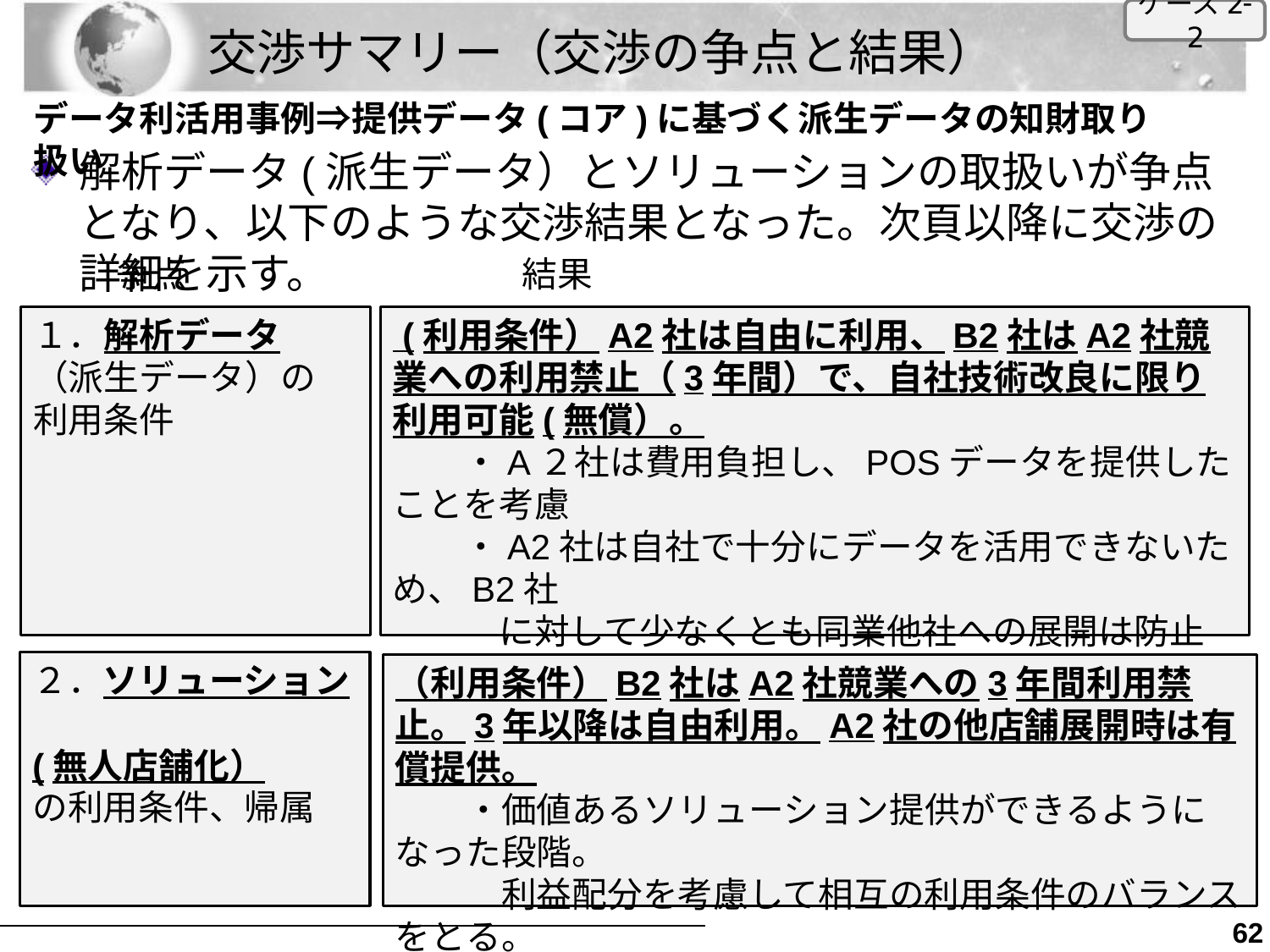

ケース2-2
# 交渉サマリー（交渉の争点と結果）
データ利活用事例⇒提供データ(コア)に基づく派生データの知財取り扱い
解析データ(派生データ）とソリューションの取扱いが争点となり、以下のような交渉結果となった。次頁以降に交渉の詳細を示す。
争点
結果
１．解析データ
（派生データ）の
利用条件
 (利用条件）A2社は自由に利用、B2社はA2社競業への利用禁止（3年間）で、自社技術改良に限り利用可能(無償）。
　　・A２社は費用負担し、POSデータを提供したことを考慮
　　・A2社は自社で十分にデータを活用できないため、B2社　
　　　に対して少なくとも同業他社への展開は防止したい。
　　・オプションとして、B2社は対価支払えば他社展開自由

２．ソリューション
(無人店舗化）
の利用条件、帰属
（利用条件）B2社はA2社競業への3年間利用禁止。3年以降は自由利用。A2社の他店舗展開時は有償提供。
　　・価値あるソリューション提供ができるようになった段階。
　　　利益配分を考慮して相互の利用条件のバランスをとる。

62